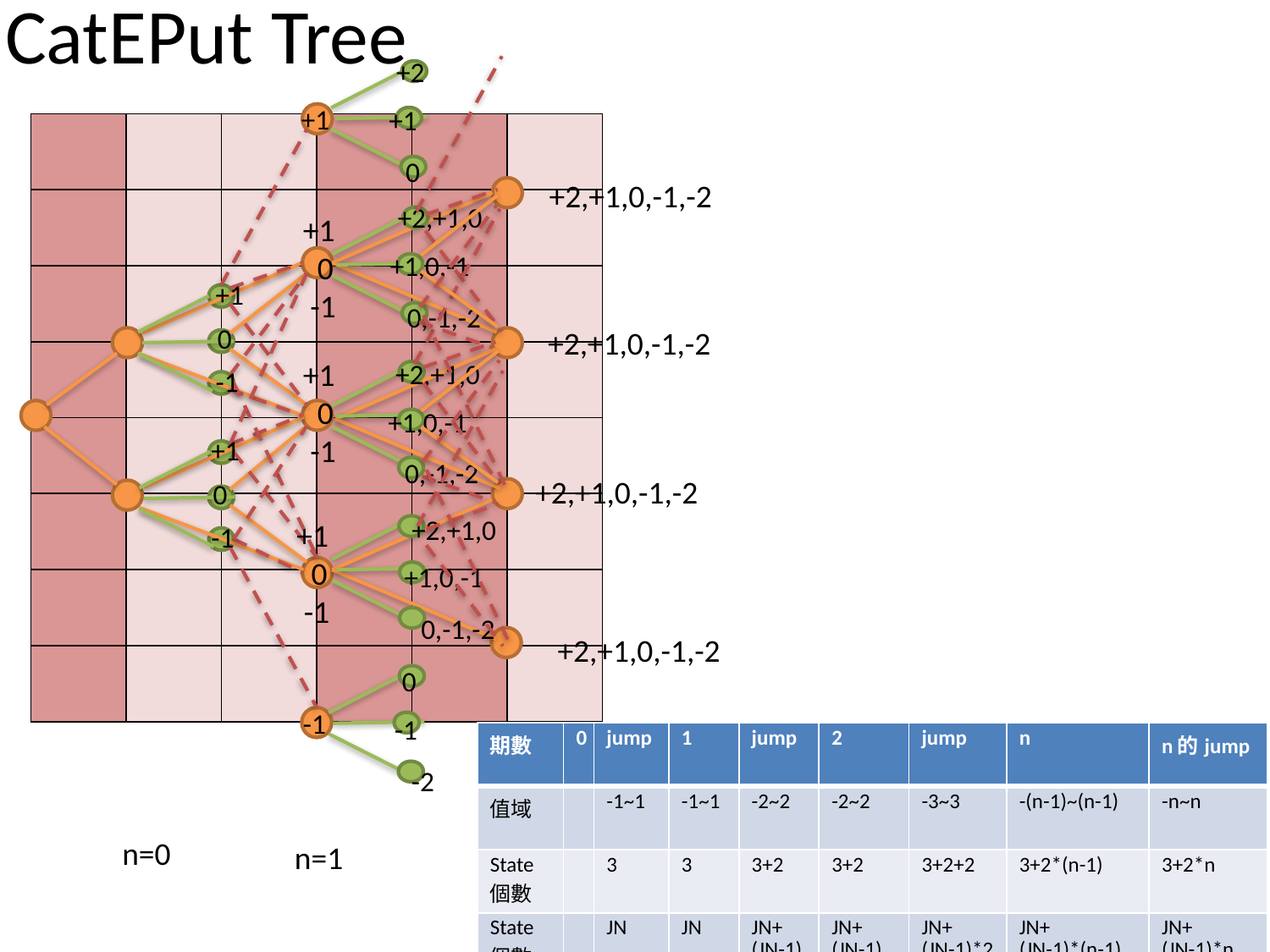

# CatEPut Tree
+2

+1
+1

|  |  |  |  |  |  |
| --- | --- | --- | --- | --- | --- |
|  |  |  |  |  |  |
|  |  |  |  |  |  |
|  |  |  |  |  |  |
|  |  |  |  |  |  |
|  |  |  |  |  |  |
|  |  |  |  |  |  |
|  |  |  |  |  |  |
0

+2,+1,0,-1,-2

+2,+1,0
+1
  0
 -1

+1,0,-1

+1

0,-1,-2

0
+2,+1,0,-1,-2

+1
  0
 -1
+2,+1,0
-1

+1,0,-1

+1

0,-1,-2

+2,+1,0,-1,-2
0

+2,+1,0
+1
  0
 -1
-1

+1,0,-1

0,-1,-2

+2,+1,0,-1,-2

0

-1
-1

| 期數 | 0 | jump | 1 | jump | 2 | jump | n | n的jump |
| --- | --- | --- | --- | --- | --- | --- | --- | --- |
| 值域 |  | -1~1 | -1~1 | -2~2 | -2~2 | -3~3 | -(n-1)~(n-1) | -n~n |
| State個數 |  | 3 | 3 | 3+2 | 3+2 | 3+2+2 | 3+2\*(n-1) | 3+2\*n |
| State個數 |  | JN | JN | JN+ (JN-1) | JN+ (JN-1) | JN+ (JN-1)\*2 | JN+ (JN-1)\*(n-1) | JN+ (JN-1)\*n |
-2

n=0
n=1